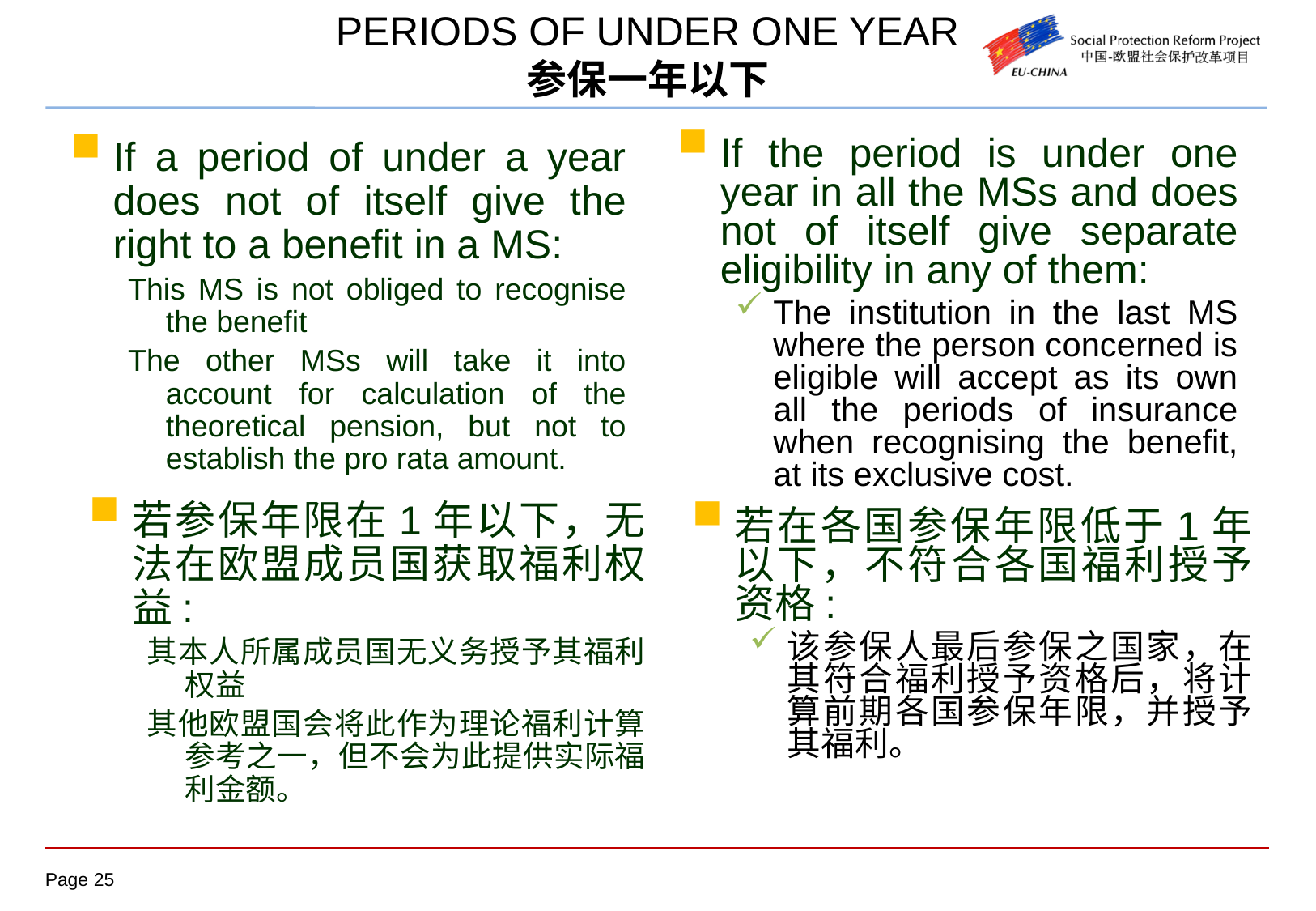

# PERIODS OF UNDER ONE YEAR 参保一年以下
If a period of under a year does not of itself give the right to a benefit in a MS:
This MS is not obliged to recognise the benefit
The other MSs will take it into account for calculation of the theoretical pension, but not to establish the pro rata amount.

If the period is under one year in all the MSs and does not of itself give separate eligibility in any of them:
The institution in the last MS where the person concerned is eligible will accept as its own all the periods of insurance when recognising the benefit, at its exclusive cost.
若参保年限在1年以下，无法在欧盟成员国获取福利权益:
其本人所属成员国无义务授予其福利权益
其他欧盟国会将此作为理论福利计算参考之一，但不会为此提供实际福利金额。

若在各国参保年限低于1年以下，不符合各国福利授予资格:
该参保人最后参保之国家，在其符合福利授予资格后，将计算前期各国参保年限，并授予其福利。